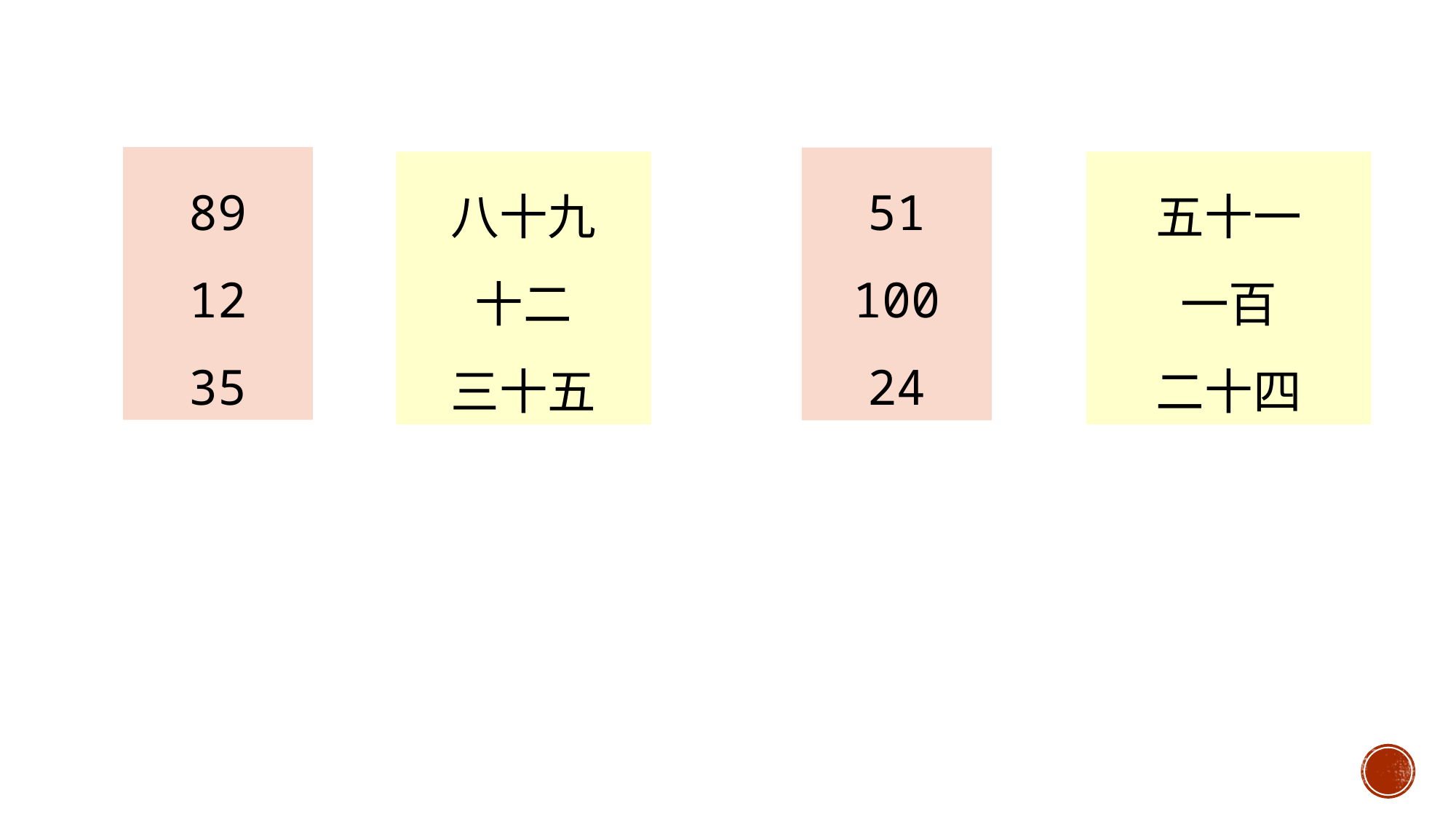

89
12
35
51
100
24
八十九
十二
三十五
五十一
一百
二十四